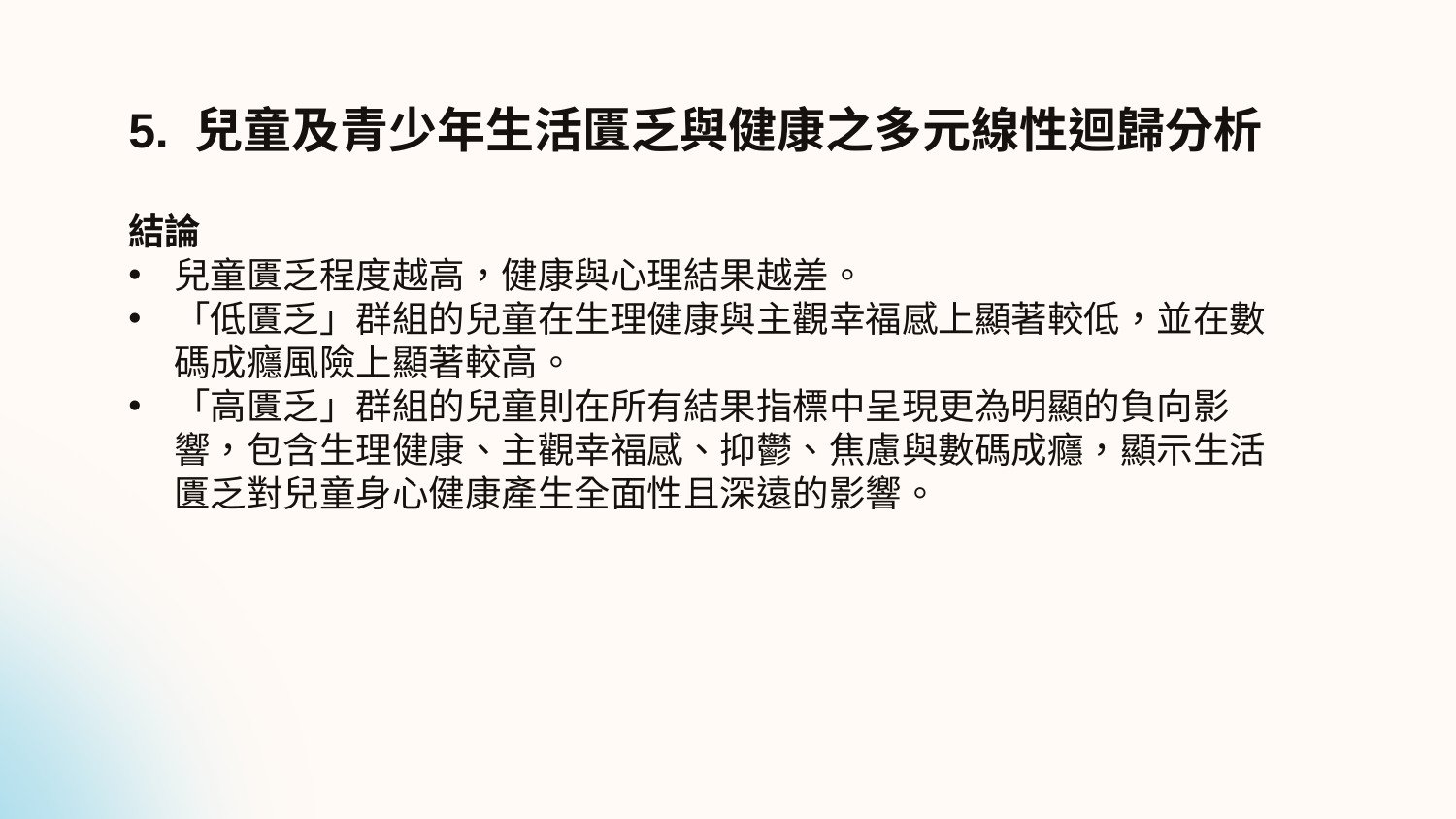

# 5. 兒童及青少年生活匱乏與健康之多元線性迴歸分析
結論
兒童匱乏程度越高，健康與心理結果越差。
「低匱乏」群組的兒童在生理健康與主觀幸福感上顯著較低，並在數碼成癮風險上顯著較高。
「高匱乏」群組的兒童則在所有結果指標中呈現更為明顯的負向影響，包含生理健康、主觀幸福感、抑鬱、焦慮與數碼成癮，顯示生活匱乏對兒童身心健康產生全面性且深遠的影響。